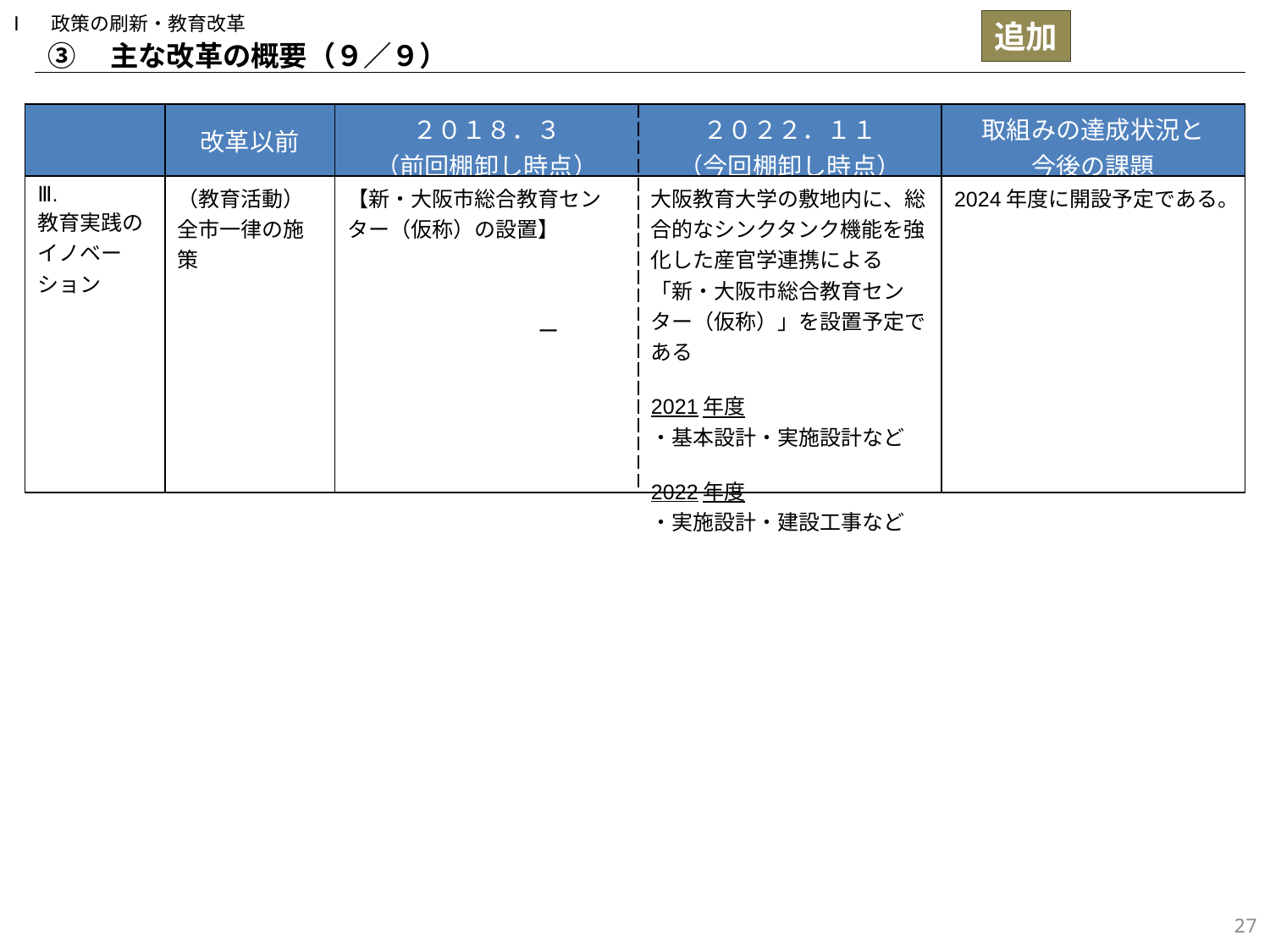

Ⅰ　政策の刷新・教育改革
追加
③　主な改革の概要（９／９）
|  | 改革以前 | ２０１８．３ （前回棚卸し時点） | ２０２２．１１ （今回棚卸し時点） | 取組みの達成状況と 今後の課題 |
| --- | --- | --- | --- | --- |
| Ⅲ. 教育実践のイノベーション | （教育活動） 全市一律の施策 | 【新・大阪市総合教育センター（仮称）の設置】 　　　　　　　　　ー | 大阪教育大学の敷地内に、総合的なシンクタンク機能を強化した産官学連携による「新・大阪市総合教育センター（仮称）」を設置予定である 2021年度 ・基本設計・実施設計など 2022年度 ・実施設計・建設工事など | 2024年度に開設予定である。 |
27